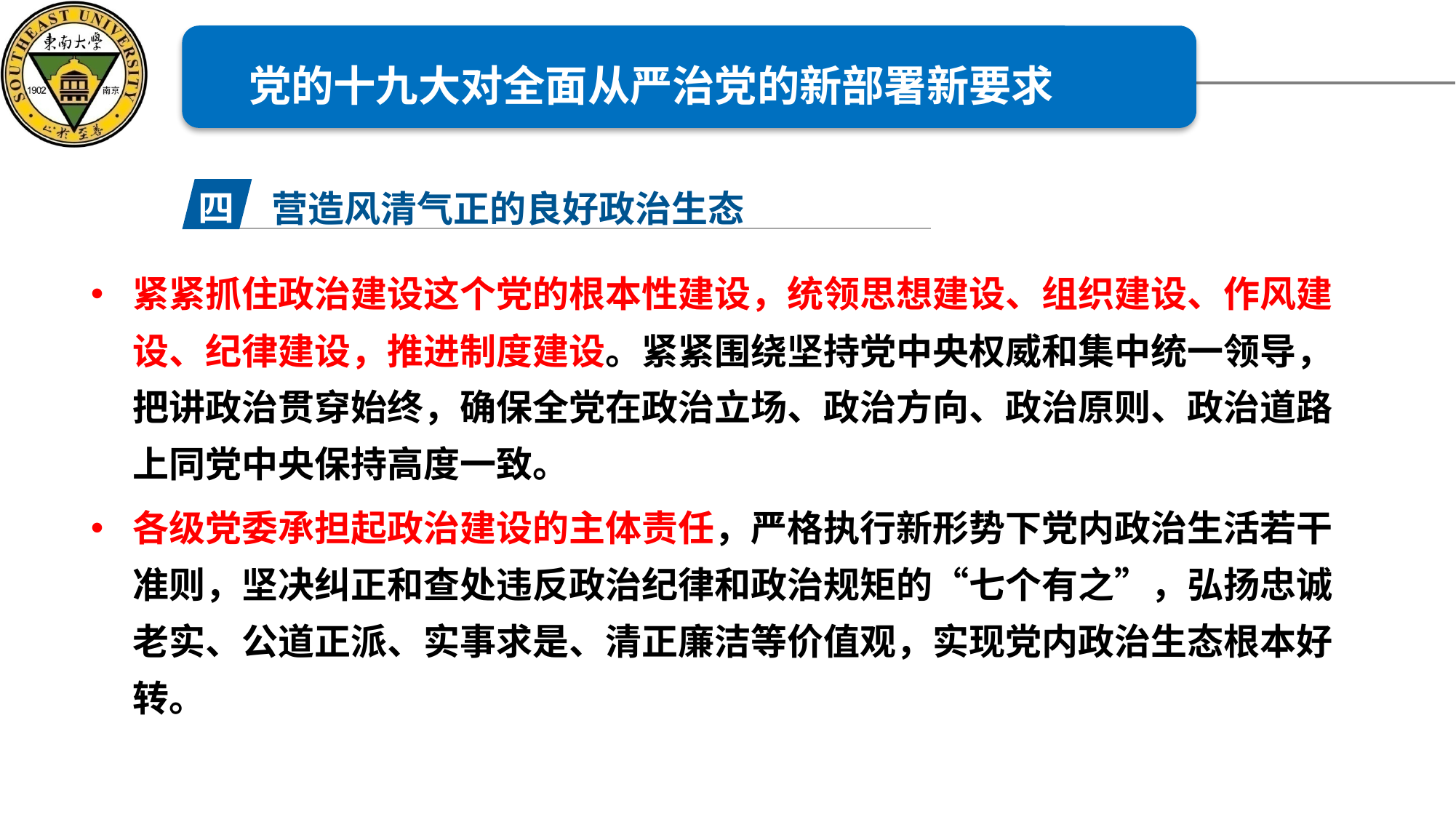

党的十九大对全面从严治党的新部署新要求

四
营造风清气正的良好政治生态
紧紧抓住政治建设这个党的根本性建设，统领思想建设、组织建设、作风建设、纪律建设，推进制度建设。紧紧围绕坚持党中央权威和集中统一领导，把讲政治贯穿始终，确保全党在政治立场、政治方向、政治原则、政治道路上同党中央保持高度一致。
各级党委承担起政治建设的主体责任，严格执行新形势下党内政治生活若干准则，坚决纠正和查处违反政治纪律和政治规矩的“七个有之”，弘扬忠诚老实、公道正派、实事求是、清正廉洁等价值观，实现党内政治生态根本好转。